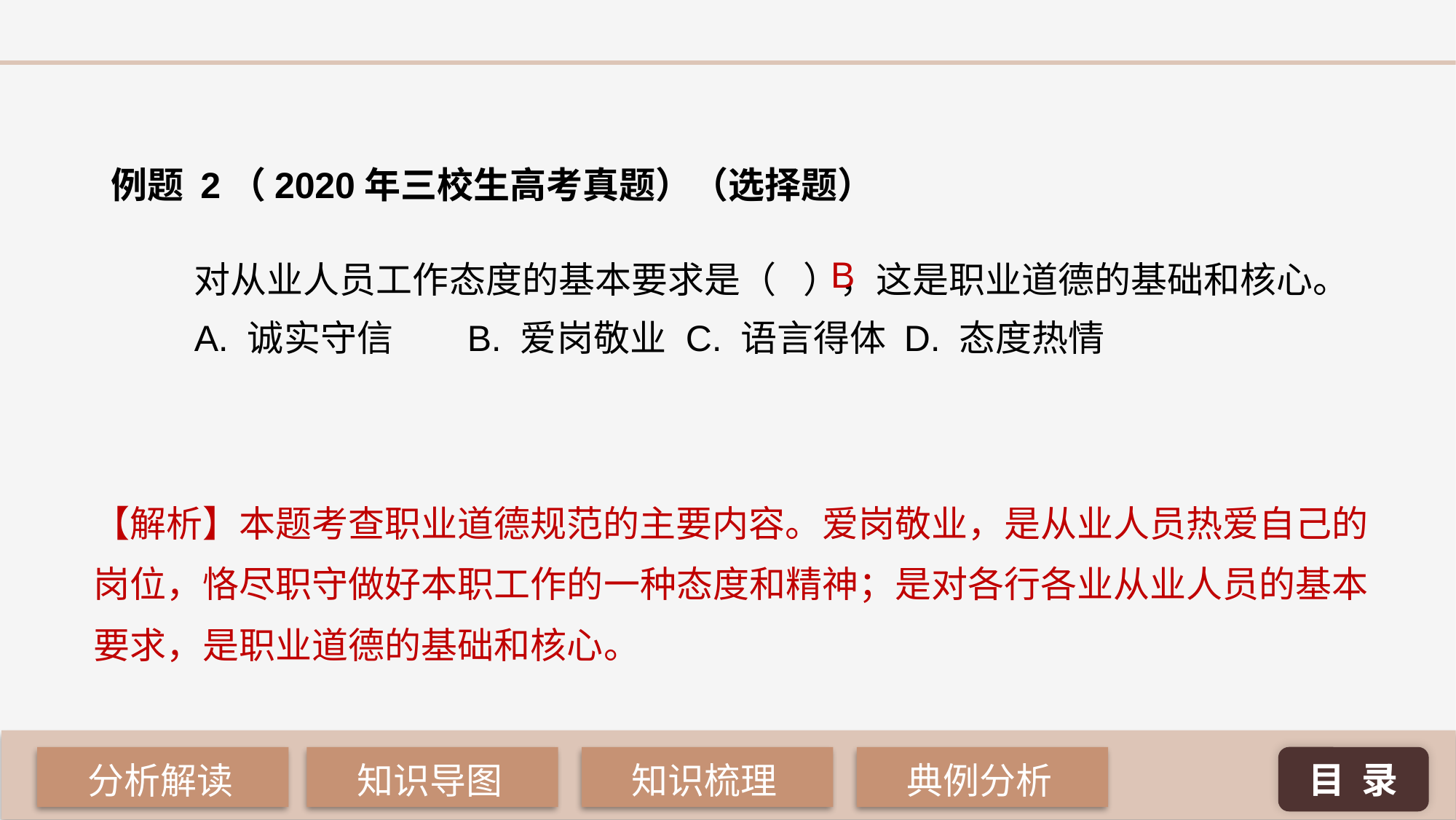

例题 2（2020年三校生高考真题）（选择题）
B
对从业人员工作态度的基本要求是（	 ），这是职业道德的基础和核心。
A. 诚实守信 	B. 爱岗敬业 	C. 语言得体 	D. 态度热情
【解析】本题考查职业道德规范的主要内容。爱岗敬业，是从业人员热爱自己的岗位，恪尽职守做好本职工作的一种态度和精神；是对各行各业从业人员的基本要求，是职业道德的基础和核心。